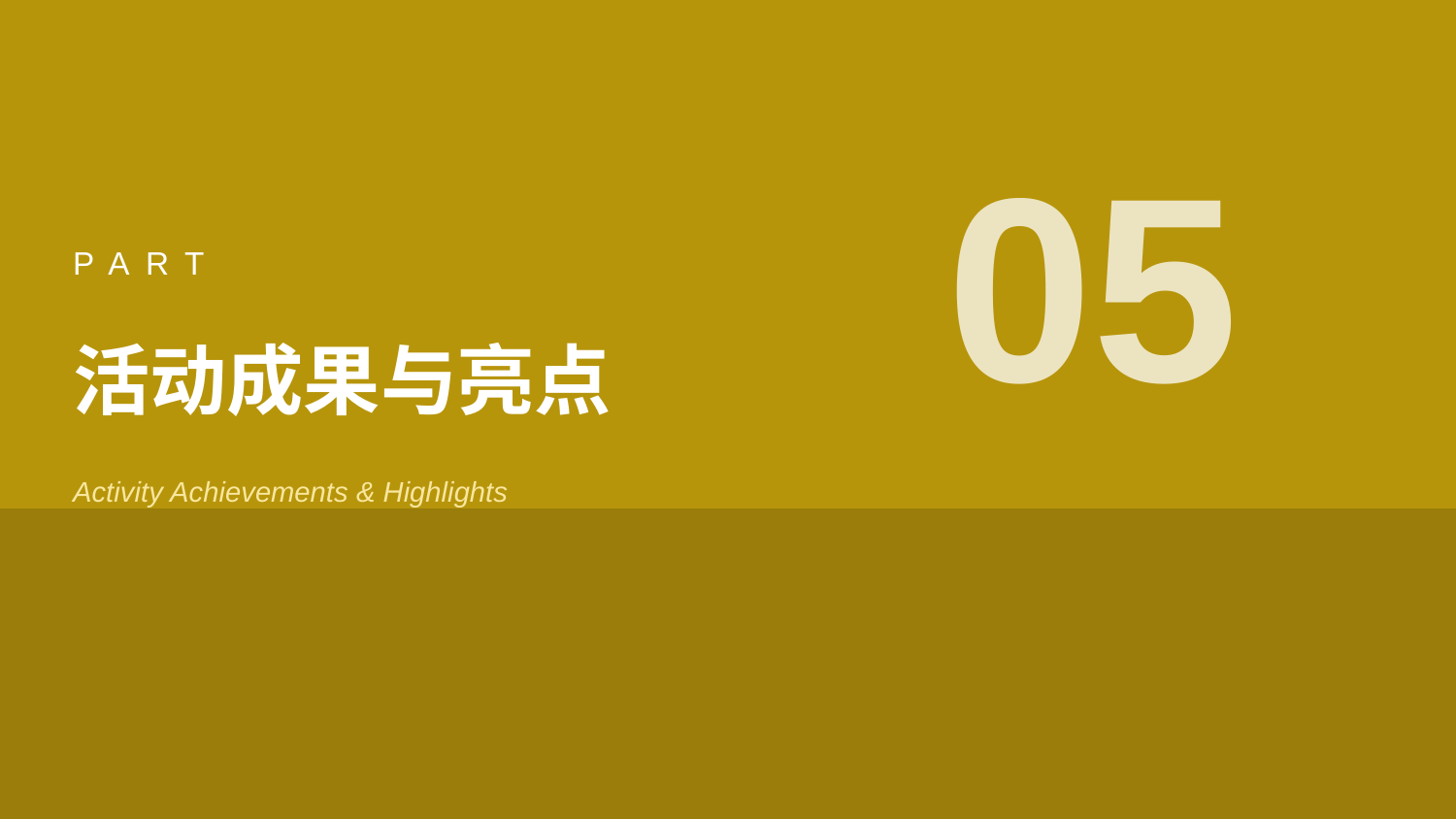

05
PART
活动成果与亮点
Activity Achievements & Highlights